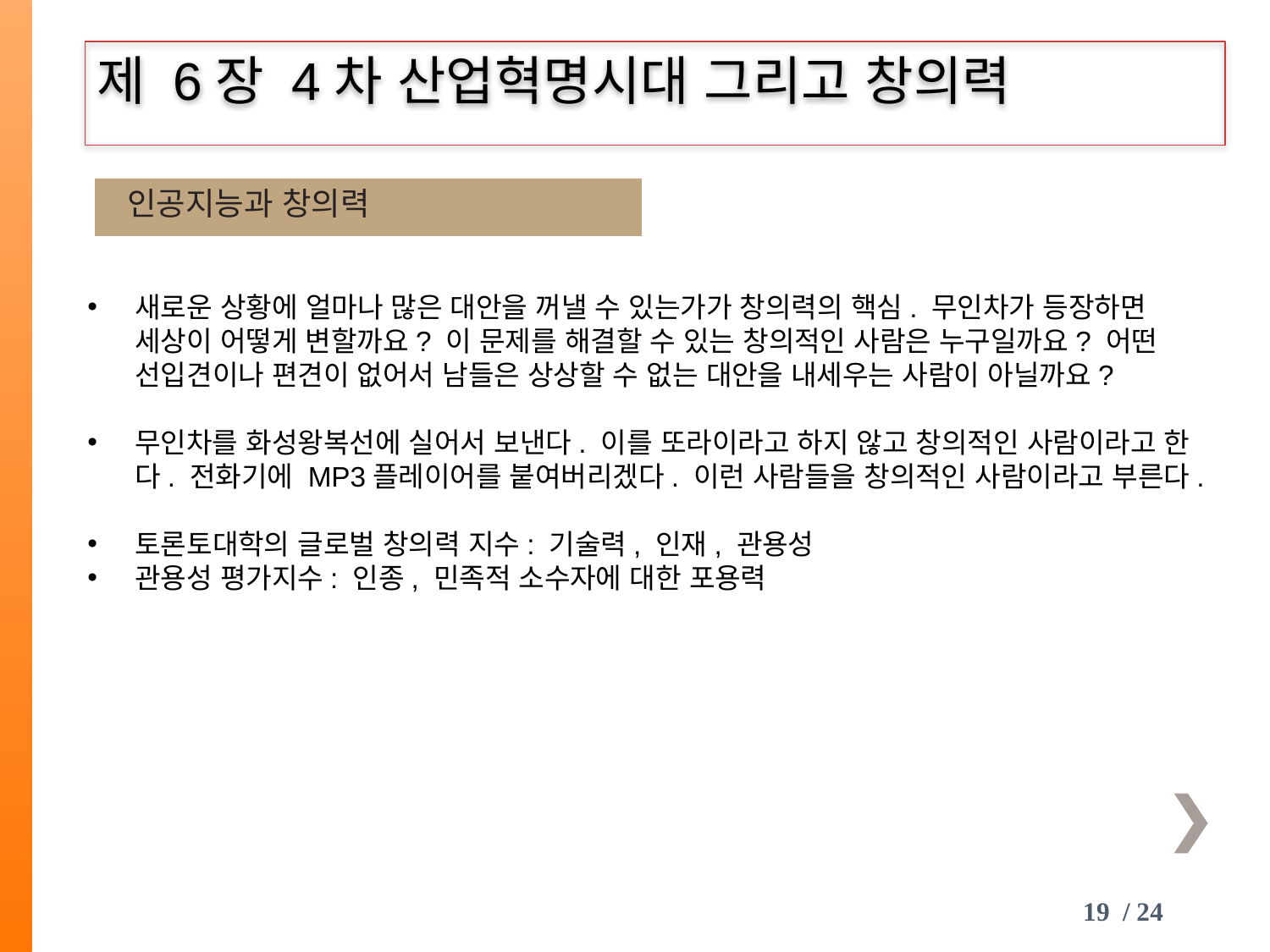

제 6장 4차 산업혁명시대 그리고 창의력

인공지능과 창의력

새로운 상황에 얼마나 많은 대안을 꺼낼 수 있는가가 창의력의 핵심. 무인차가 등장하면 세상이 어떻게 변할까요? 이 문제를 해결할 수 있는 창의적인 사람은 누구일까요? 어떤 선입견이나 편견이 없어서 남들은 상상할 수 없는 대안을 내세우는 사람이 아닐까요?

무인차를 화성왕복선에 실어서 보낸다. 이를 또라이라고 하지 않고 창의적인 사람이라고 한다. 전화기에 MP3플레이어를 붙여버리겠다. 이런 사람들을 창의적인 사람이라고 부른다.

토론토대학의 글로벌 창의력 지수: 기술력, 인재, 관용성
관용성 평가지수: 인종, 민족적 소수자에 대한 포용력
19  / 24